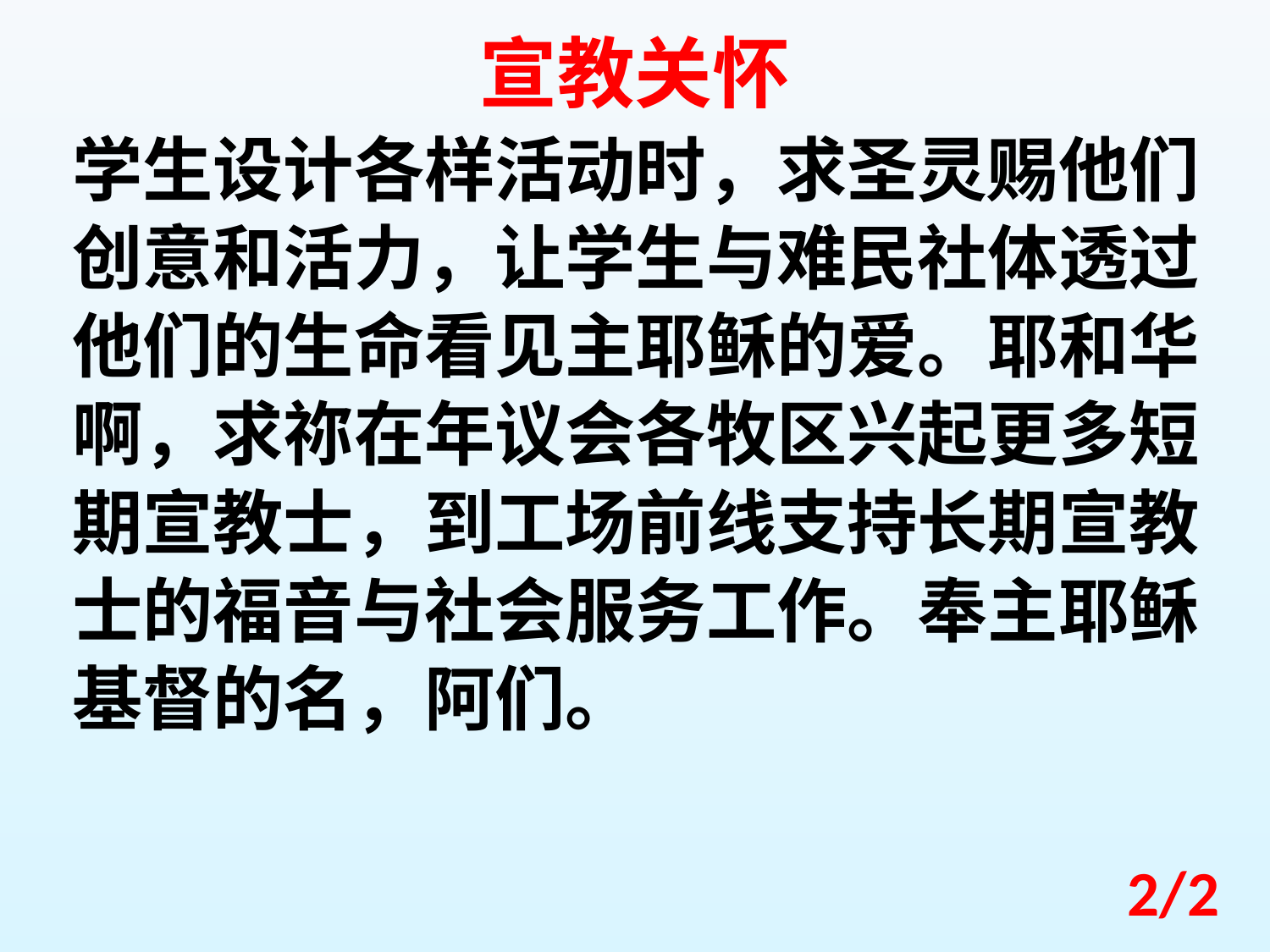

宣教关怀
学生设计各样活动时，求圣灵赐他们创意和活力，让学生与难民社体透过他们的生命看见主耶稣的爱。耶和华啊，求祢在年议会各牧区兴起更多短期宣教士，到工场前线支持长期宣教士的福音与社会服务工作。奉主耶稣基督的名，阿们。
2/2